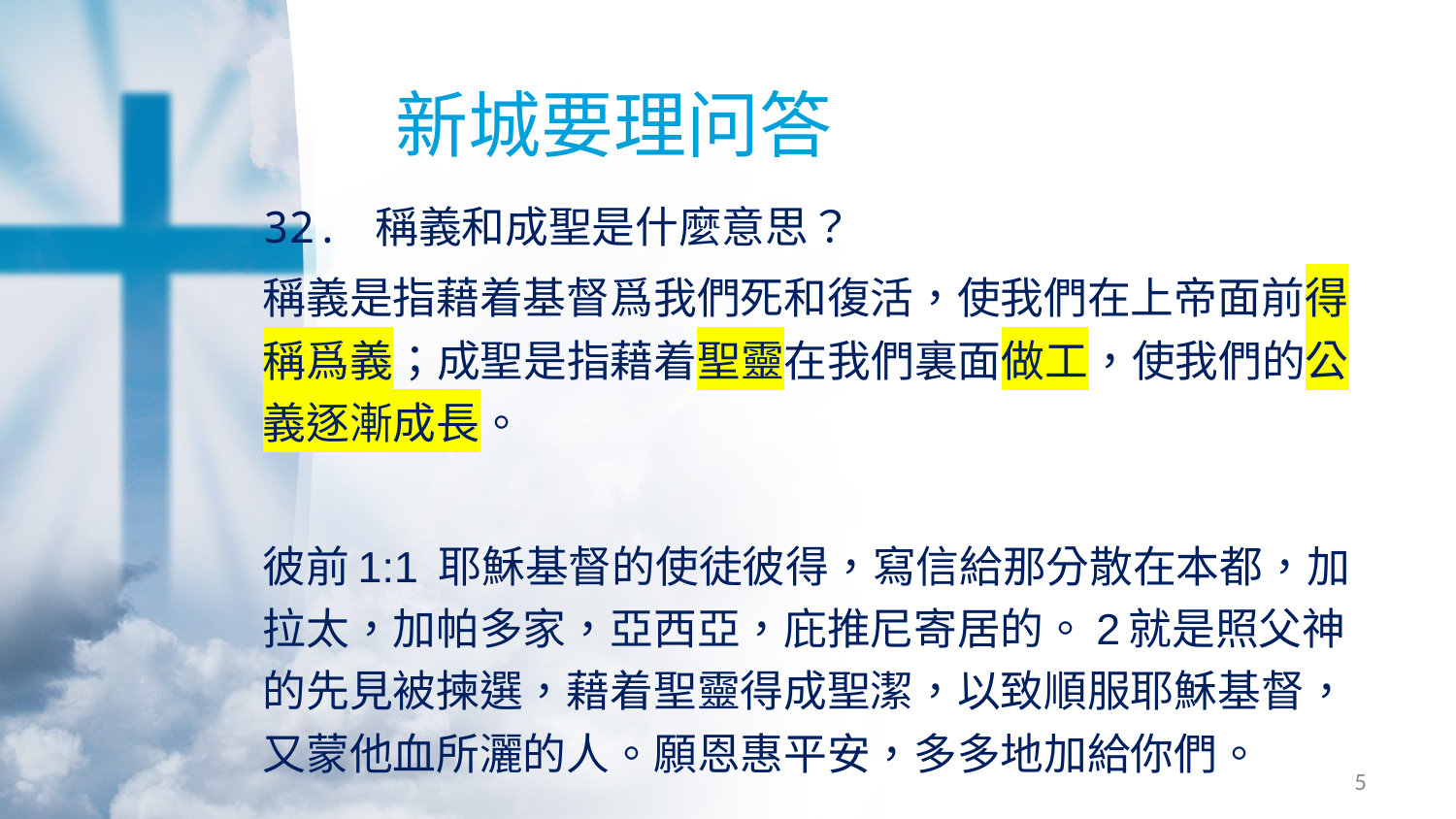

# 新城要理问答
32. 稱義和成聖是什麼意思？
稱義是指藉着基督爲我們死和復活，使我們在上帝面前得稱爲義；成聖是指藉着聖靈在我們裏面做工，使我們的公義逐漸成長。

彼前1:1 耶穌基督的使徒彼得，寫信給那分散在本都，加拉太，加帕多家，亞西亞，庇推尼寄居的。2就是照父神的先見被揀選，藉着聖靈得成聖潔，以致順服耶穌基督，又蒙他血所灑的人。願恩惠平安，多多地加給你們。
5